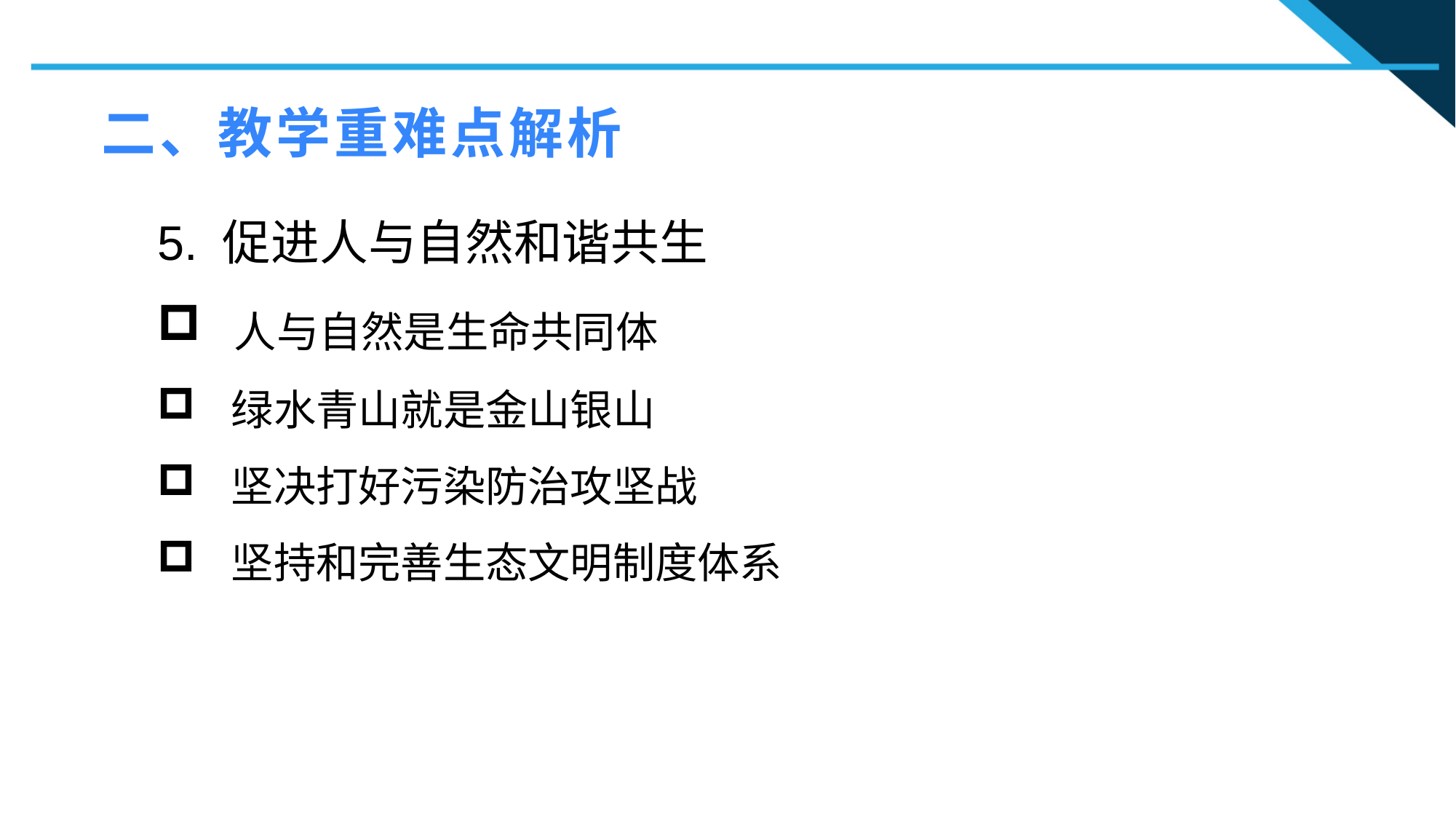

二、教学重难点解析
5. 促进人与自然和谐共生
 人与自然是生命共同体
 绿水青山就是金山银山
 坚决打好污染防治攻坚战
 坚持和完善生态文明制度体系

1
2
2
n